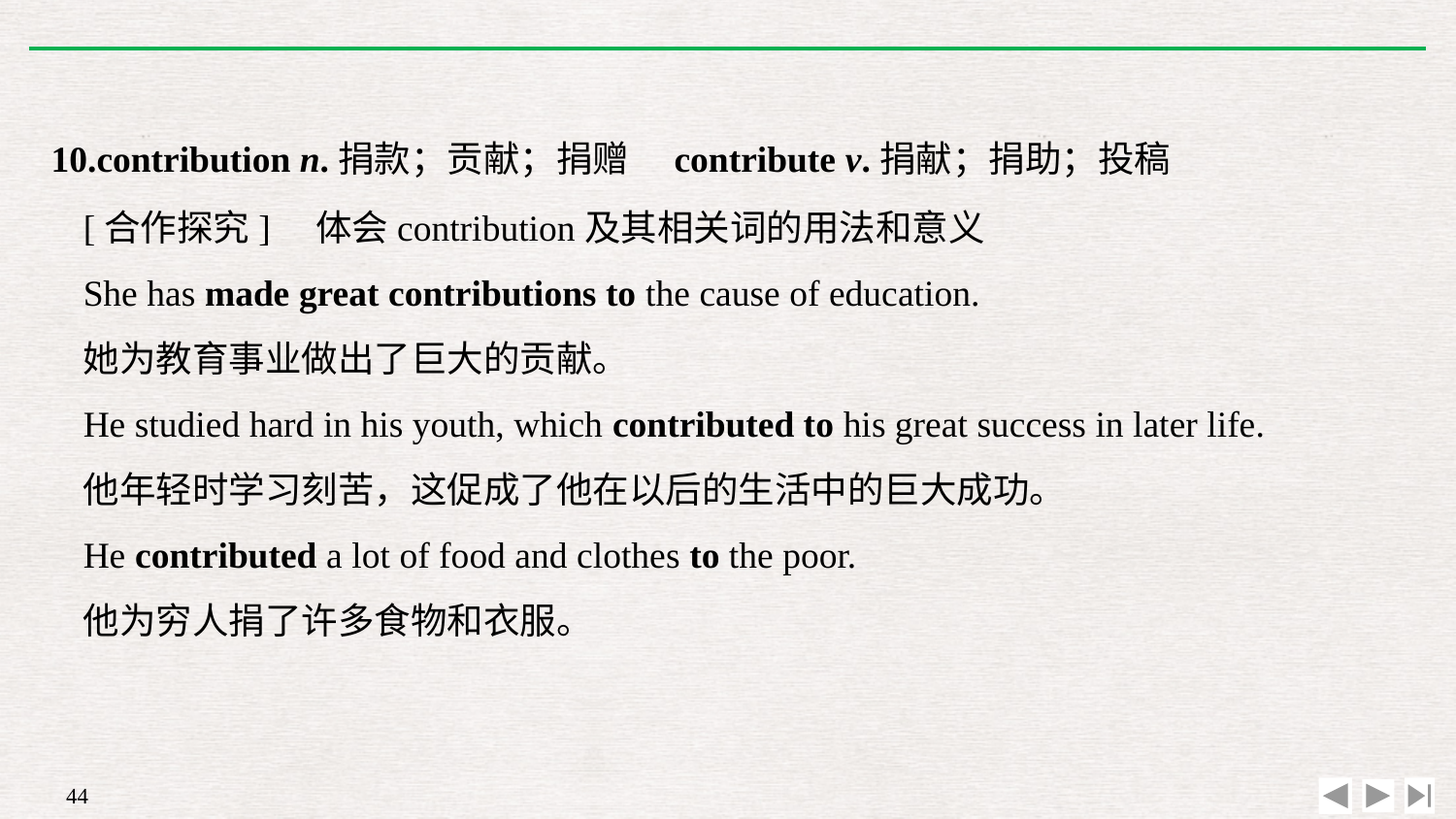

10.contribution n.捐款；贡献；捐赠　contribute v.捐献；捐助；投稿
[合作探究]　体会contribution及其相关词的用法和意义
She has made great contributions to the cause of education.
她为教育事业做出了巨大的贡献。
He studied hard in his youth, which contributed to his great success in later life.
他年轻时学习刻苦，这促成了他在以后的生活中的巨大成功。
He contributed a lot of food and clothes to the poor.
他为穷人捐了许多食物和衣服。